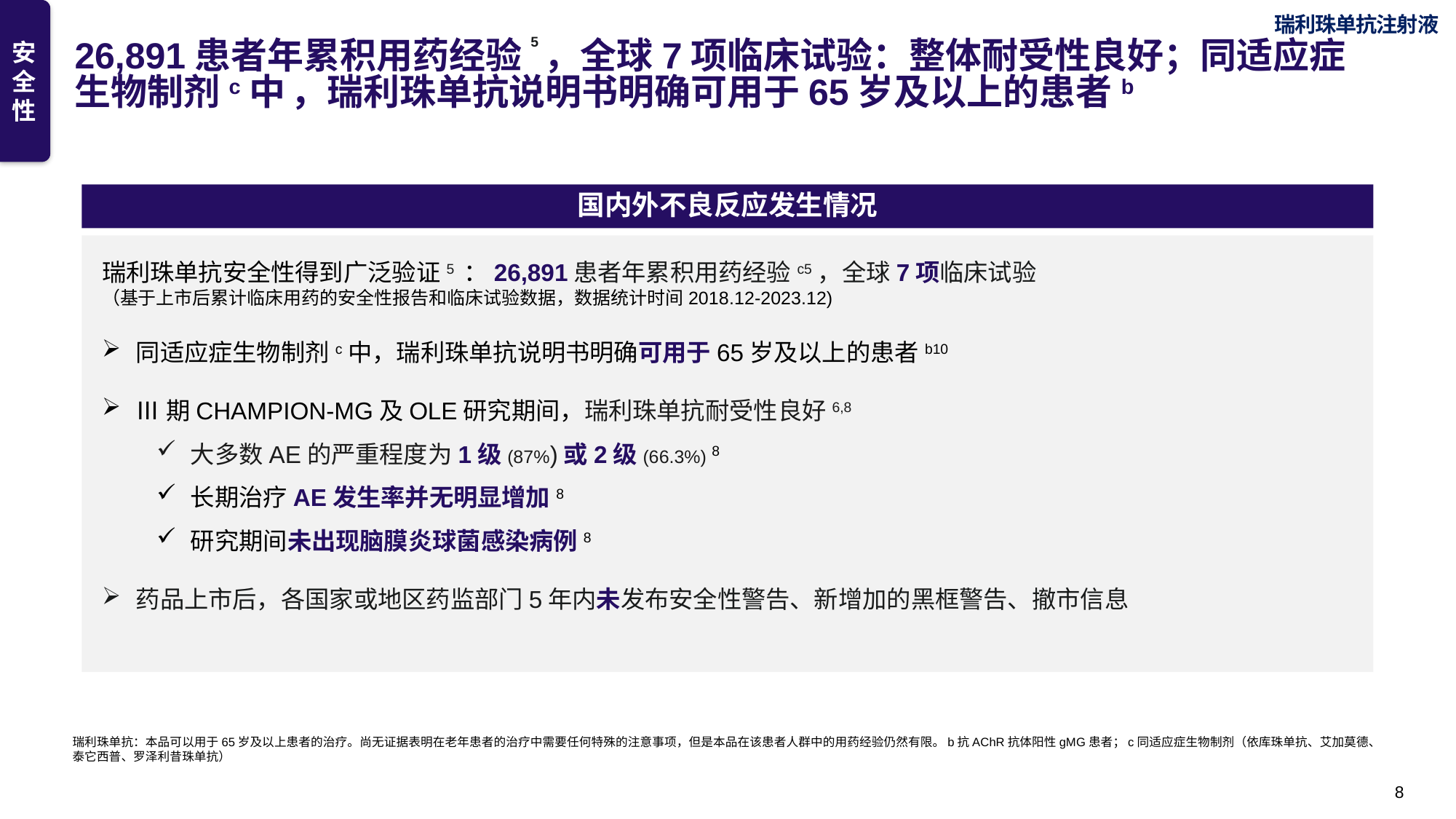

瑞利珠单抗注射液
# 26,891患者年累积用药经验5，全球7项临床试验：整体耐受性良好；同适应症生物制剂c中 ，瑞利珠单抗说明书明确可用于65岁及以上的患者b
安全性
国内外不良反应发生情况

瑞利珠单抗安全性得到广泛验证5 ：26,891患者年累积用药经验c5，全球7项临床试验
（基于上市后累计临床用药的安全性报告和临床试验数据，数据统计时间2018.12-2023.12)

同适应症生物制剂c中，瑞利珠单抗说明书明确可用于65岁及以上的患者b10

Ⅲ期CHAMPION-MG及OLE研究期间，瑞利珠单抗耐受性良好6,8
大多数AE的严重程度为1级(87%)或2级(66.3%) 8
长期治疗AE发生率并无明显增加8
研究期间未出现脑膜炎球菌感染病例8

药品上市后，各国家或地区药监部门5年内未发布安全性警告、新增加的黑框警告、撤市信息
瑞利珠单抗：本品可以用于65岁及以上患者的治疗。尚无证据表明在老年患者的治疗中需要任何特殊的注意事项，但是本品在该患者人群中的用药经验仍然有限。b抗AChR抗体阳性gMG患者；c同适应症生物制剂（依库珠单抗、艾加莫德、泰它西普、罗泽利昔珠单抗）
8